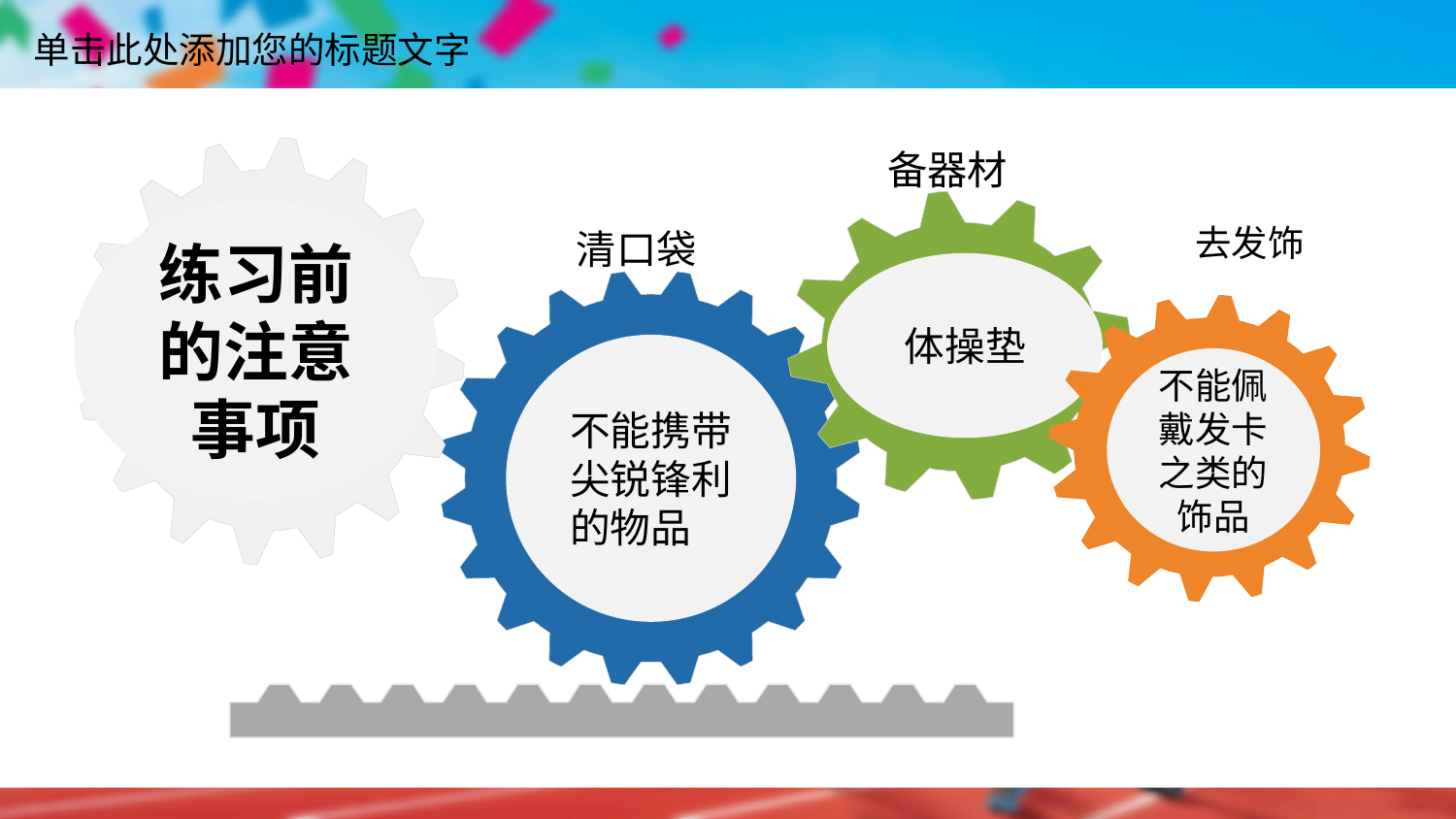

练习前的注意事项
备器材

体操垫
去发饰
清口袋

不能携带尖锐锋利的物品

不能佩戴发卡之类的饰品